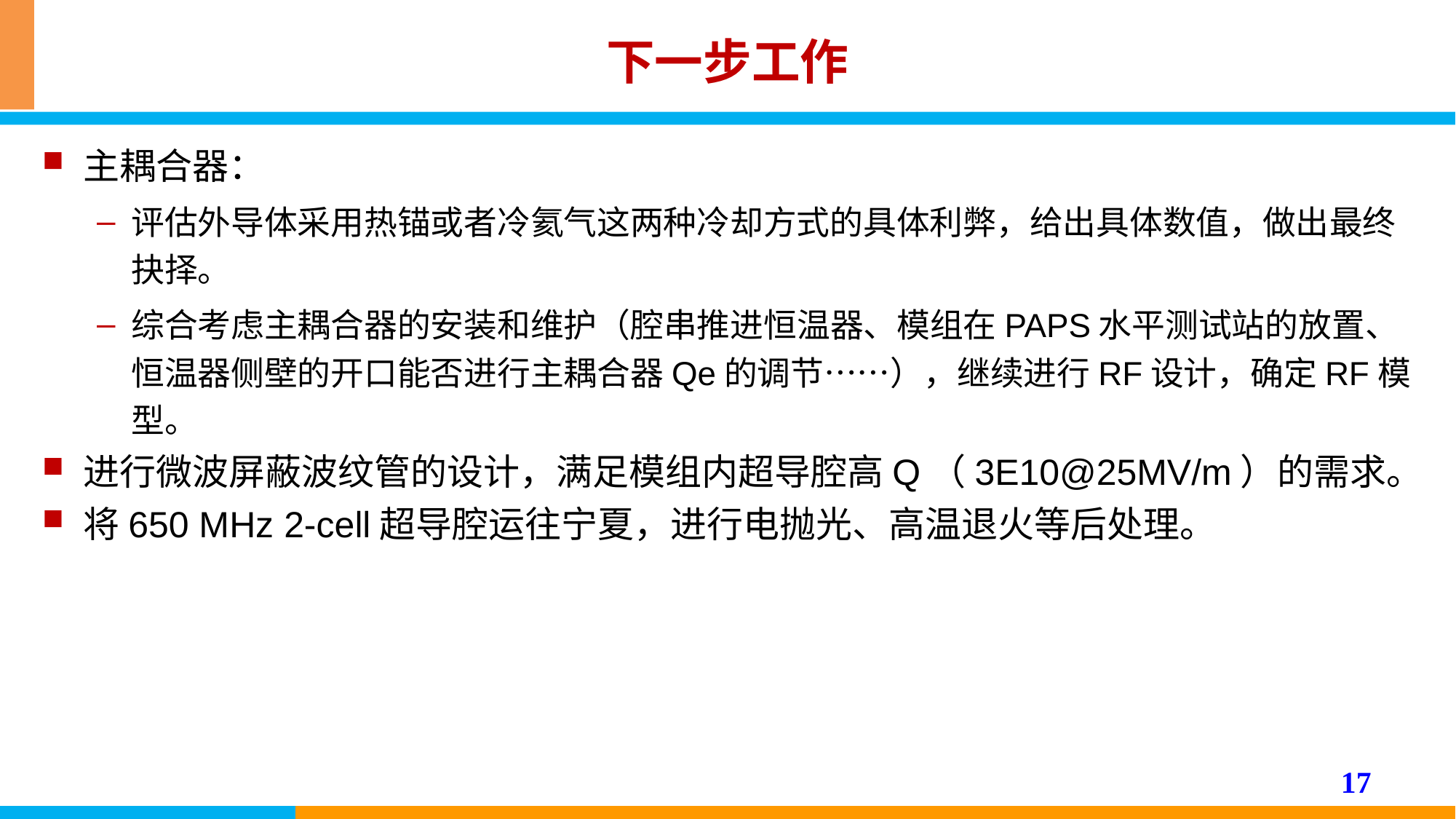

# 下一步工作
主耦合器：
评估外导体采用热锚或者冷氦气这两种冷却方式的具体利弊，给出具体数值，做出最终抉择。
综合考虑主耦合器的安装和维护（腔串推进恒温器、模组在PAPS水平测试站的放置、恒温器侧壁的开口能否进行主耦合器Qe的调节……），继续进行RF设计，确定RF模型。
进行微波屏蔽波纹管的设计，满足模组内超导腔高Q（3E10@25MV/m）的需求。
将650 MHz 2-cell超导腔运往宁夏，进行电抛光、高温退火等后处理。
17